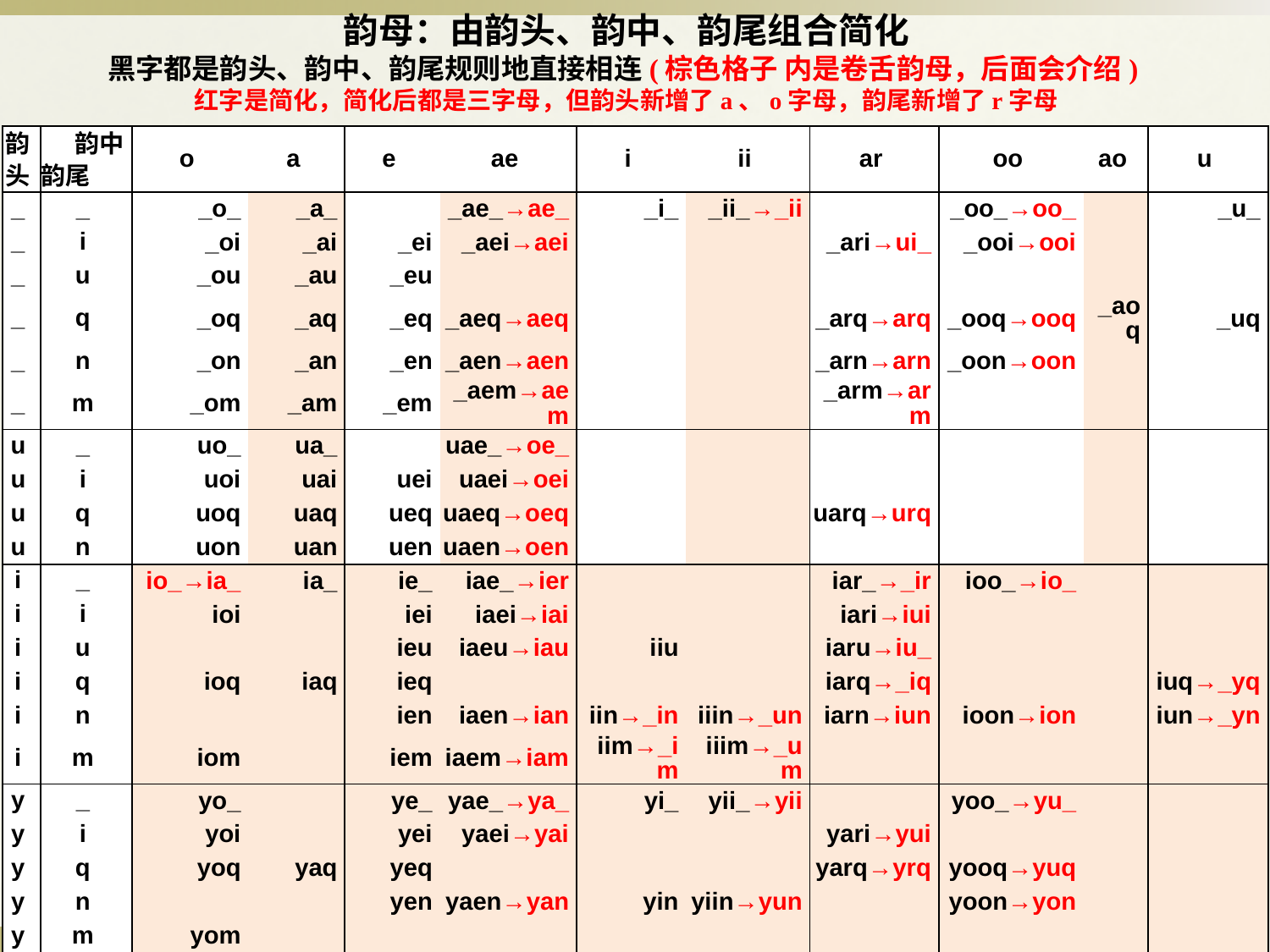

# 韵母：由韵头、韵中、韵尾组合简化 黑字都是韵头、韵中、韵尾规则地直接相连(棕色格子 内是卷舌韵母，后面会介绍) 红字是简化，简化后都是三字母，但韵头新增了a、o字母，韵尾新增了r字母
| 韵头 | 韵中 韵尾 | o | a | e | ae | i | ii | ar | oo | ao | u |
| --- | --- | --- | --- | --- | --- | --- | --- | --- | --- | --- | --- |
| \_ | \_ | \_o\_ | \_a\_ |  | \_ae\_→ae\_ | \_i\_ | \_ii\_→\_ii |  | \_oo\_→oo\_ |  | \_u\_ |
| \_ | i | \_oi | \_ai | \_ei | \_aei→aei |  |  | \_ari→ui\_ | \_ooi→ooi |  |  |
| \_ | u | \_ou | \_au | \_eu |  |  |  |  |  |  |  |
| \_ | q | \_oq | \_aq | \_eq | \_aeq→aeq |  |  | \_arq→arq | \_ooq→ooq | \_aoq | \_uq |
| \_ | n | \_on | \_an | \_en | \_aen→aen |  |  | \_arn→arn | \_oon→oon |  |  |
| \_ | m | \_om | \_am | \_em | \_aem→aem |  |  | \_arm→arm |  |  |  |
| u | \_ | uo\_ | ua\_ |  | uae\_→oe\_ |  |  |  |  |  |  |
| u | i | uoi | uai | uei | uaei→oei |  |  |  |  |  |  |
| u | q | uoq | uaq | ueq | uaeq→oeq |  |  | uarq→urq |  |  |  |
| u | n | uon | uan | uen | uaen→oen |  |  |  |  |  |  |
| i | \_ | io\_→ia\_ | ia\_ | ie\_ | iae\_→ier |  |  | iar\_→\_ir | ioo\_→io\_ |  |  |
| i | i | ioi |  | iei | iaei→iai |  |  | iari→iui |  |  |  |
| i | u |  |  | ieu | iaeu→iau | iiu |  | iaru→iu\_ |  |  |  |
| i | q | ioq | iaq | ieq |  |  |  | iarq→\_iq |  |  | iuq→\_yq |
| i | n |  |  | ien | iaen→ian | iin→\_in | iiin→\_un | iarn→iun | ioon→ion |  | iun→\_yn |
| i | m | iom |  | iem | iaem→iam | iim→\_im | iiim→\_um |  |  |  |  |
| y | \_ | yo\_ |  | ye\_ | yae\_→ya\_ | yi\_ | yii\_→yii |  | yoo\_→yu\_ |  |  |
| y | i | yoi |  | yei | yaei→yai |  |  | yari→yui |  |  |  |
| y | q | yoq | yaq | yeq |  |  |  | yarq→yrq | yooq→yuq |  |  |
| y | n |  |  | yen | yaen→yan | yin | yiin→yun |  | yoon→yon |  |  |
| y | m | yom |  |  |  |  |  |  |  |  |  |
|  |  | io\_合并至ia\_，不冲突 |  |  | 无韵头变ae， 有韵头变a， uae变ue， 单独的iae变ier。 | iin,iim不要韵头 | 无韵尾时韵中和韵尾是ii， 有韵尾则ii变u，并省略韵头i。 | 无韵头变ar，有韵头变r，韵尾i则变u， iarn中也变u， iarq和iaru中不写ar。 | 无韵头变oo， 有韵头变o， 有ioo和yooq中变u |  | u与韵头i合并为\_y |